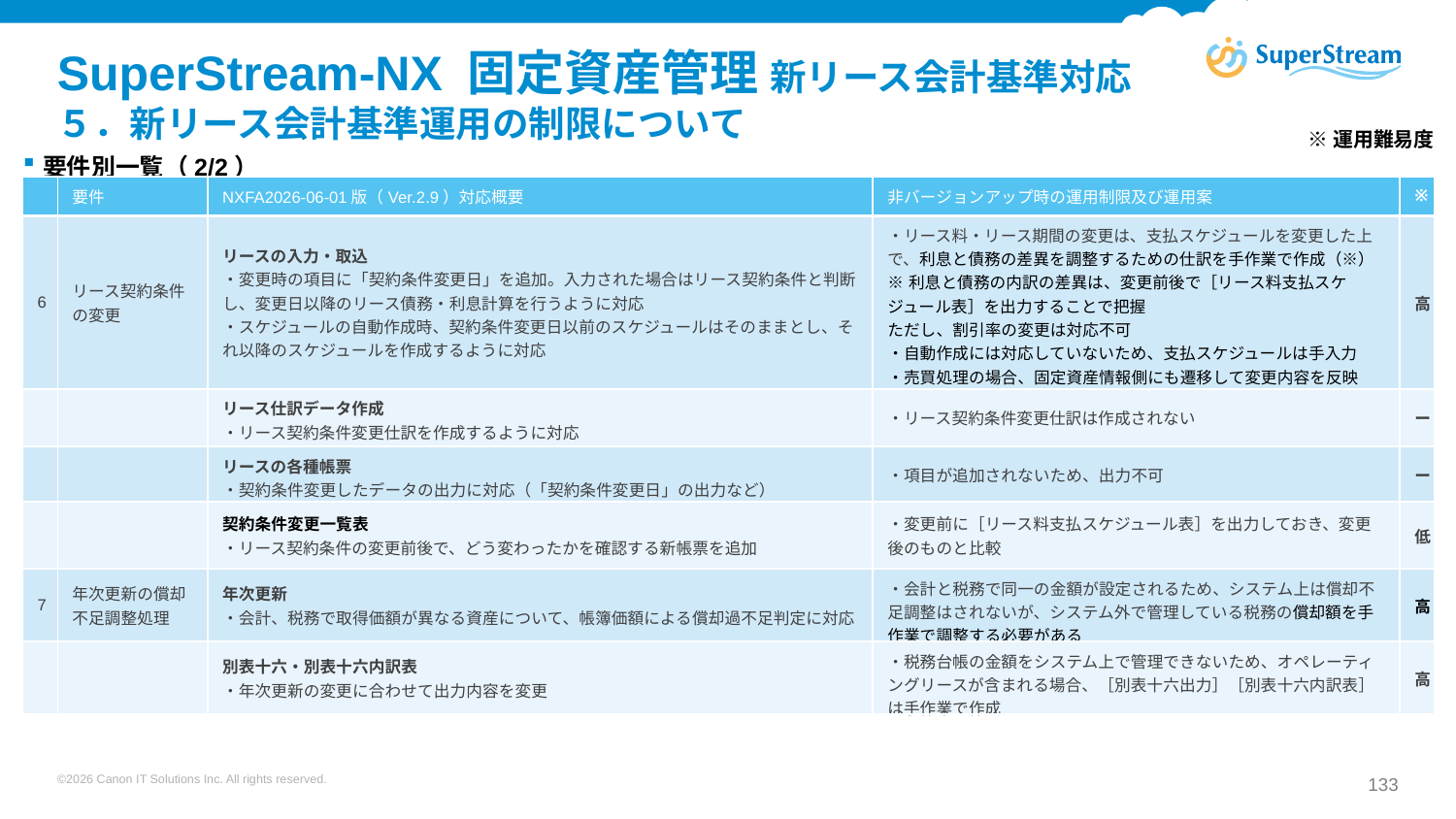

# SuperStream-NX 固定資産管理 新リース会計基準対応 ５．新リース会計基準運用の制限について
※運用難易度
要件別一覧（2/2）
|  | 要件 | NXFA2026-06-01版（Ver.2.9）対応概要 | 非バージョンアップ時の運用制限及び運用案 | ※ |
| --- | --- | --- | --- | --- |
| 6 | リース契約条件の変更 | リースの入力・取込 ・変更時の項目に「契約条件変更日」を追加。入力された場合はリース契約条件と判断し、変更日以降のリース債務・利息計算を行うように対応 ・スケジュールの自動作成時、契約条件変更日以前のスケジュールはそのままとし、それ以降のスケジュールを作成するように対応 | ・リース料・リース期間の変更は、支払スケジュールを変更した上で、利息と債務の差異を調整するための仕訳を手作業で作成（※） ※利息と債務の内訳の差異は、変更前後で［リース料支払スケジュール表］を出力することで把握 ただし、割引率の変更は対応不可 ・自動作成には対応していないため、支払スケジュールは手入力 ・売買処理の場合、固定資産情報側にも遷移して変更内容を反映 | 高 |
|  |  | リース仕訳データ作成 ・リース契約条件変更仕訳を作成するように対応 | ・リース契約条件変更仕訳は作成されない | ー |
|  |  | リースの各種帳票 ・契約条件変更したデータの出力に対応（「契約条件変更日」の出力など） | ・項目が追加されないため、出力不可 | ー |
|  |  | 契約条件変更一覧表 ・リース契約条件の変更前後で、どう変わったかを確認する新帳票を追加 | ・変更前に［リース料支払スケジュール表］を出力しておき、変更後のものと比較 | 低 |
| 7 | 年次更新の償却不足調整処理 | 年次更新 ・会計、税務で取得価額が異なる資産について、帳簿価額による償却過不足判定に対応 | ・会計と税務で同一の金額が設定されるため、システム上は償却不足調整はされないが、システム外で管理している税務の償却額を手作業で調整する必要がある | 高 |
|  |  | 別表十六・別表十六内訳表 ・年次更新の変更に合わせて出力内容を変更 | ・税務台帳の金額をシステム上で管理できないため、オペレーティングリースが含まれる場合、［別表十六出力］［別表十六内訳表］は手作業で作成 | 高 |
©2026 Canon IT Solutions Inc. All rights reserved.
133